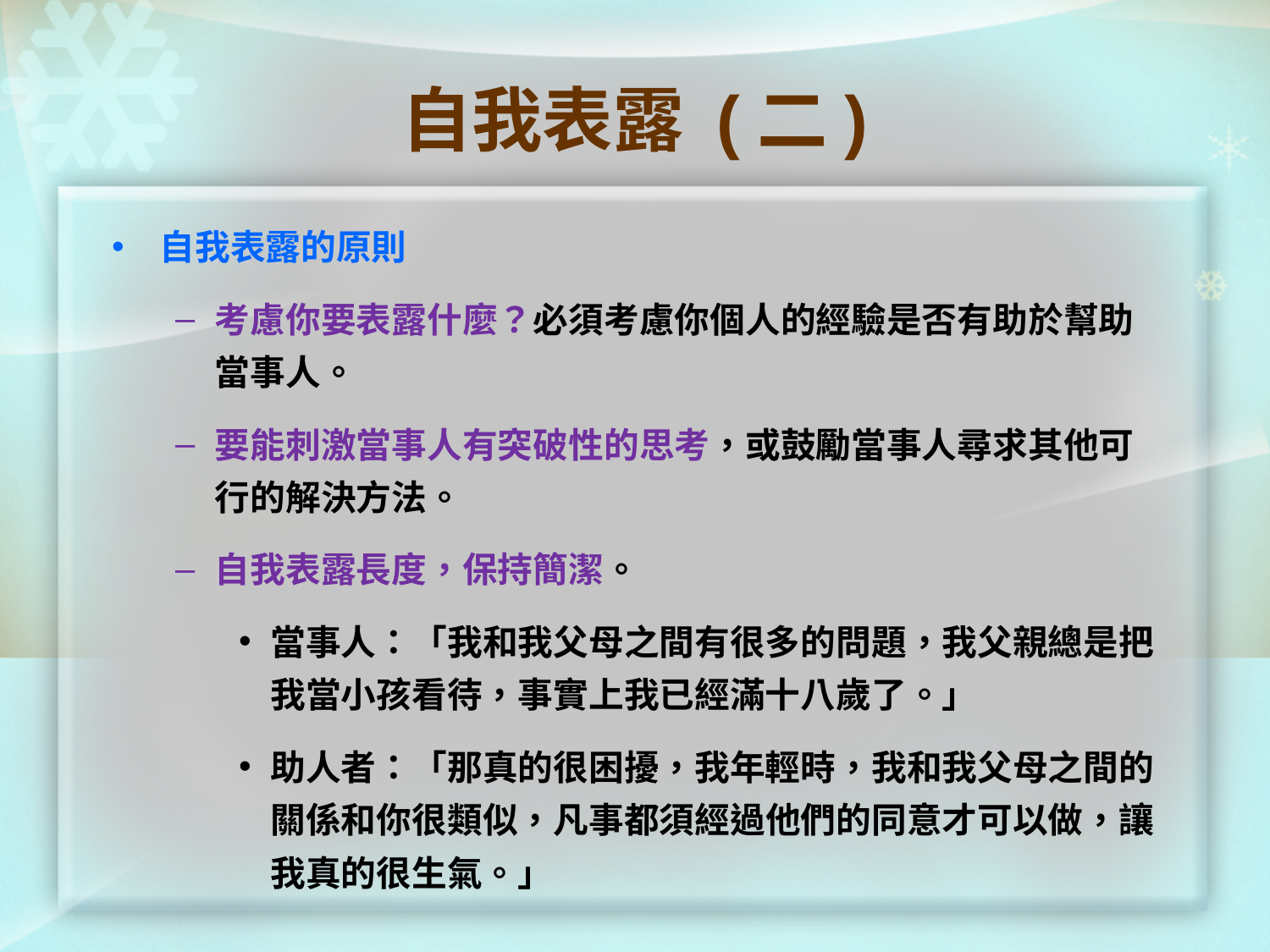

# 自我表露 (二)
自我表露的原則
考慮你要表露什麼？必須考慮你個人的經驗是否有助於幫助當事人。
要能刺激當事人有突破性的思考，或鼓勵當事人尋求其他可行的解決方法。
自我表露長度，保持簡潔。
當事人：「我和我父母之間有很多的問題，我父親總是把我當小孩看待，事實上我已經滿十八歲了。」
助人者：「那真的很困擾，我年輕時，我和我父母之間的關係和你很類似，凡事都須經過他們的同意才可以做，讓我真的很生氣。」